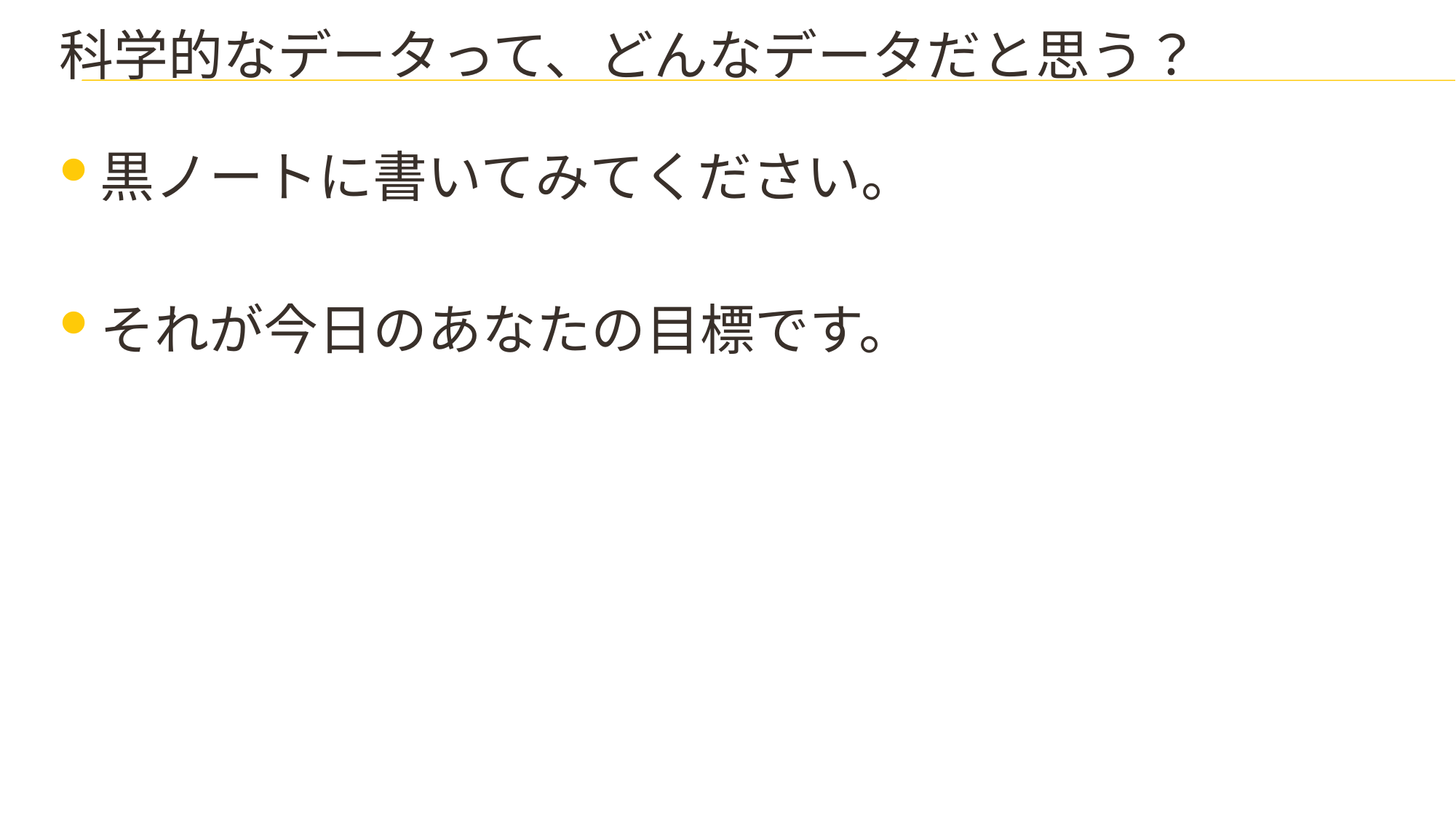

# 科学的なデータって、どんなデータだと思う？
黒ノートに書いてみてください。

それが今日のあなたの目標です。